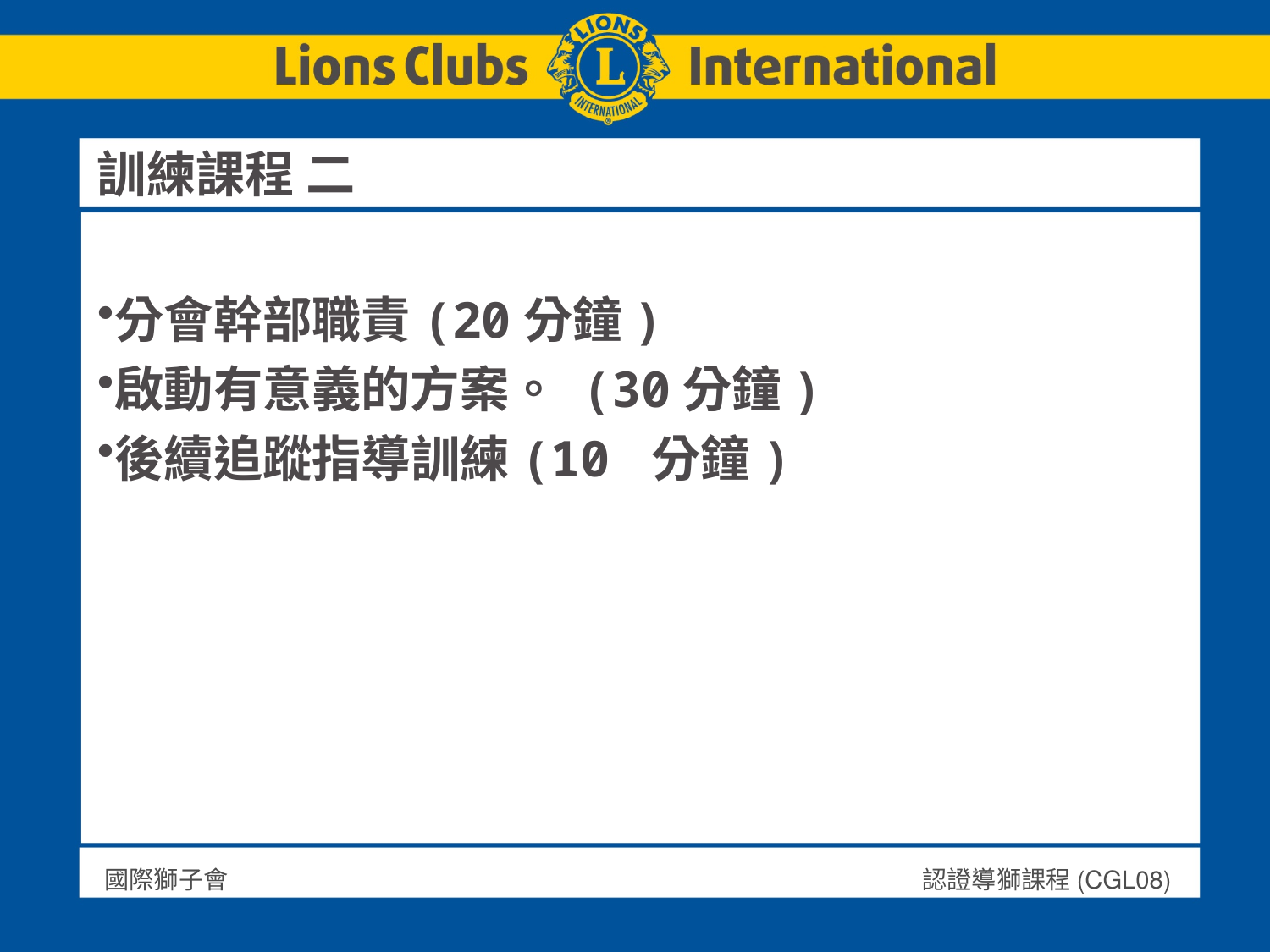

# 訓練課程 二

分會幹部職責(20分鐘)
啟動有意義的方案。 (30分鐘)
後續追蹤指導訓練(10 分鐘)